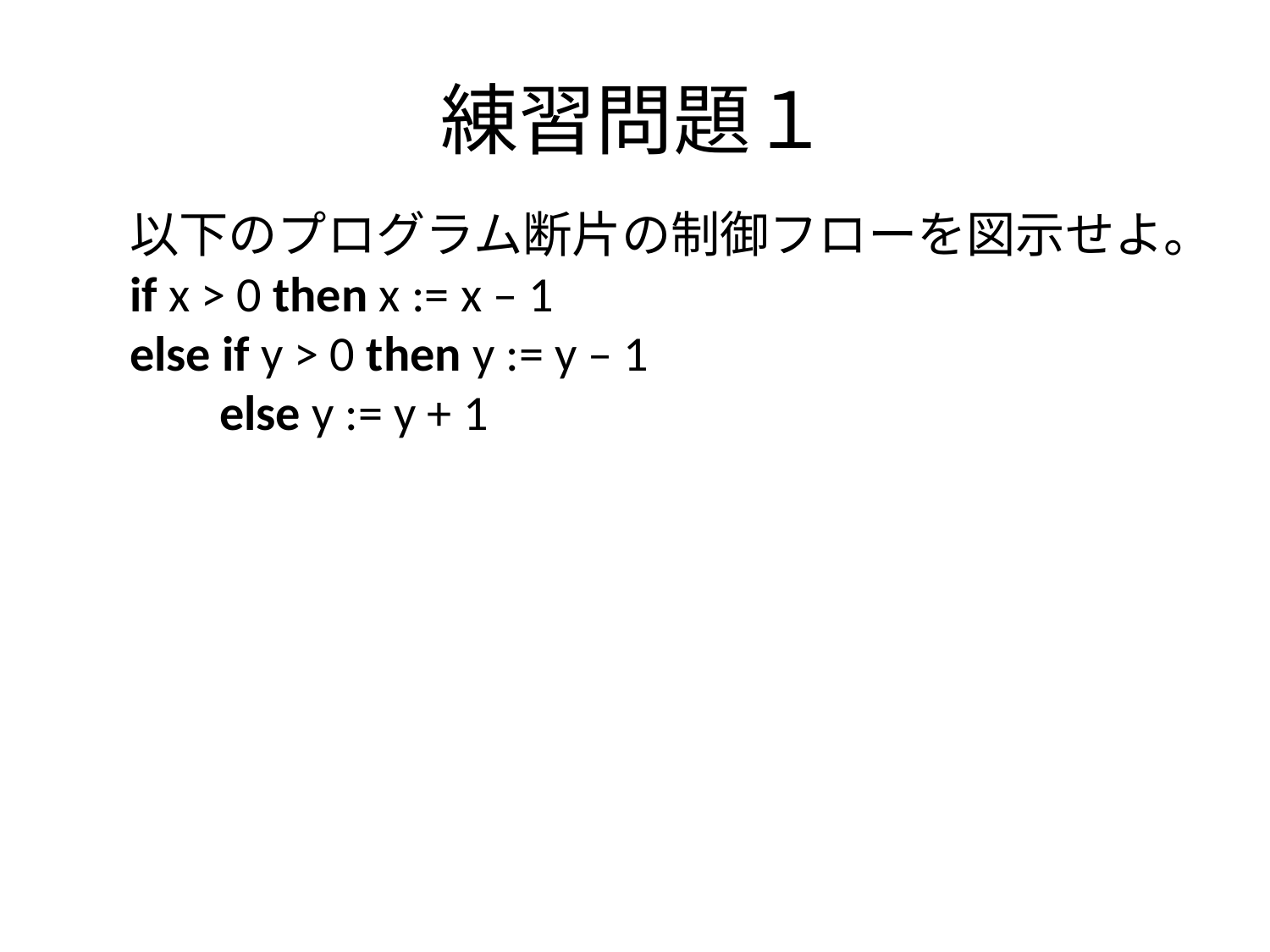

# 練習問題１
以下のプログラム断片の制御フローを図示せよ。
if x > 0 then x := x – 1
else if y > 0 then y := y – 1
        else y := y + 1